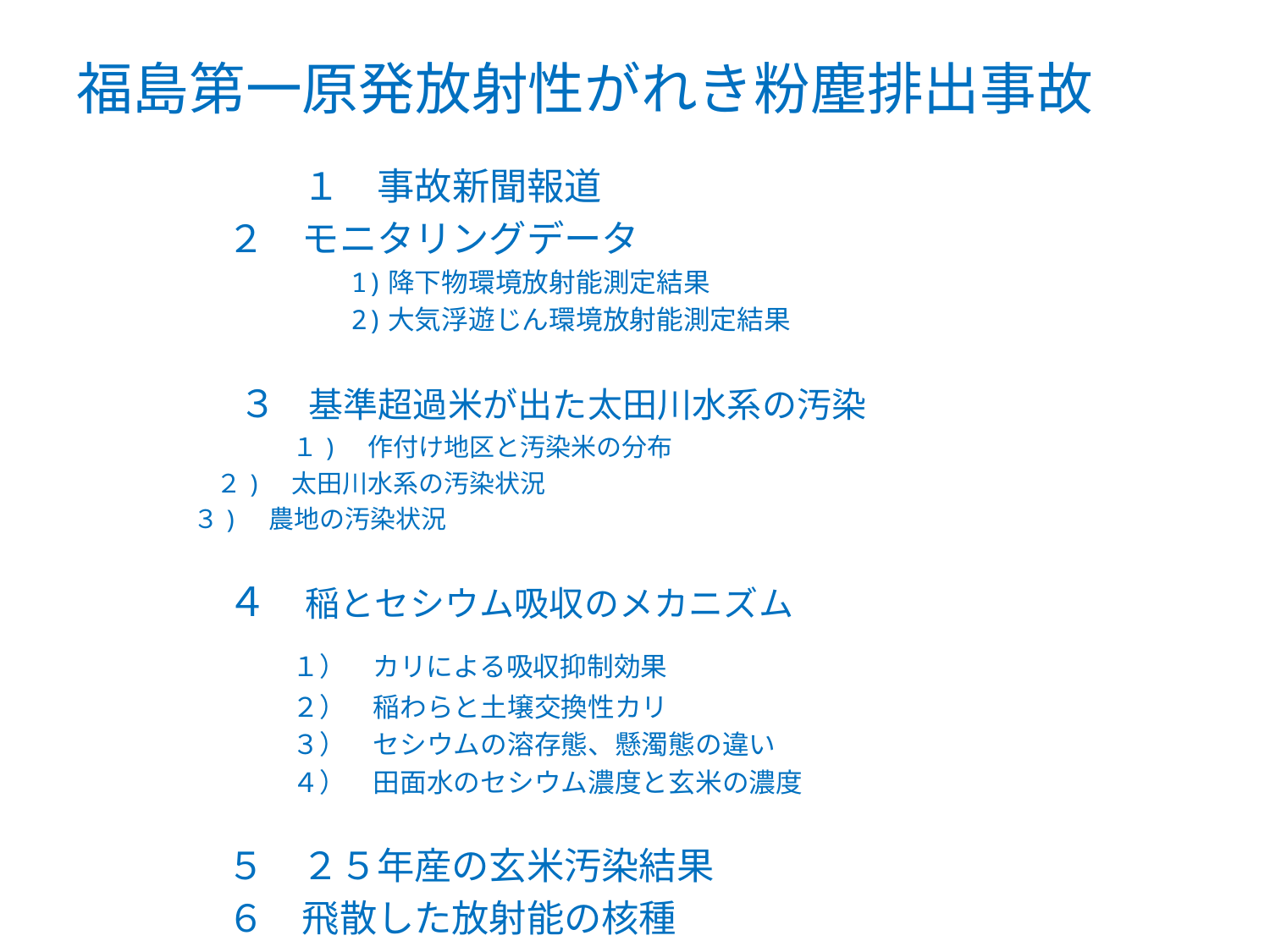

# 福島第一原発放射性がれき粉塵排出事故
　　　　　　１　事故新聞報道
　　　　２　モニタリングデータ
                 1)降下物環境放射能測定結果
                 2)大気浮遊じん環境放射能測定結果

　　　　　　３　基準超過米が出た太田川水系の汚染
　　　　　　　　１)　作付け地区と汚染米の分布
　　          　 ２)　太田川水系の汚染状況
             　  ３)　農地の汚染状況

　　　　４　稲とセシウム吸収のメカニズム
　　　　　１）　カリによる吸収抑制効果
　　　　　　　　２）　稲わらと土壌交換性カリ
　　　　　　　　３）　セシウムの溶存態、懸濁態の違い
　　　　　　　　４）　田面水のセシウム濃度と玄米の濃度

　　　　５　２５年産の玄米汚染結果
　　　　６　飛散した放射能の核種